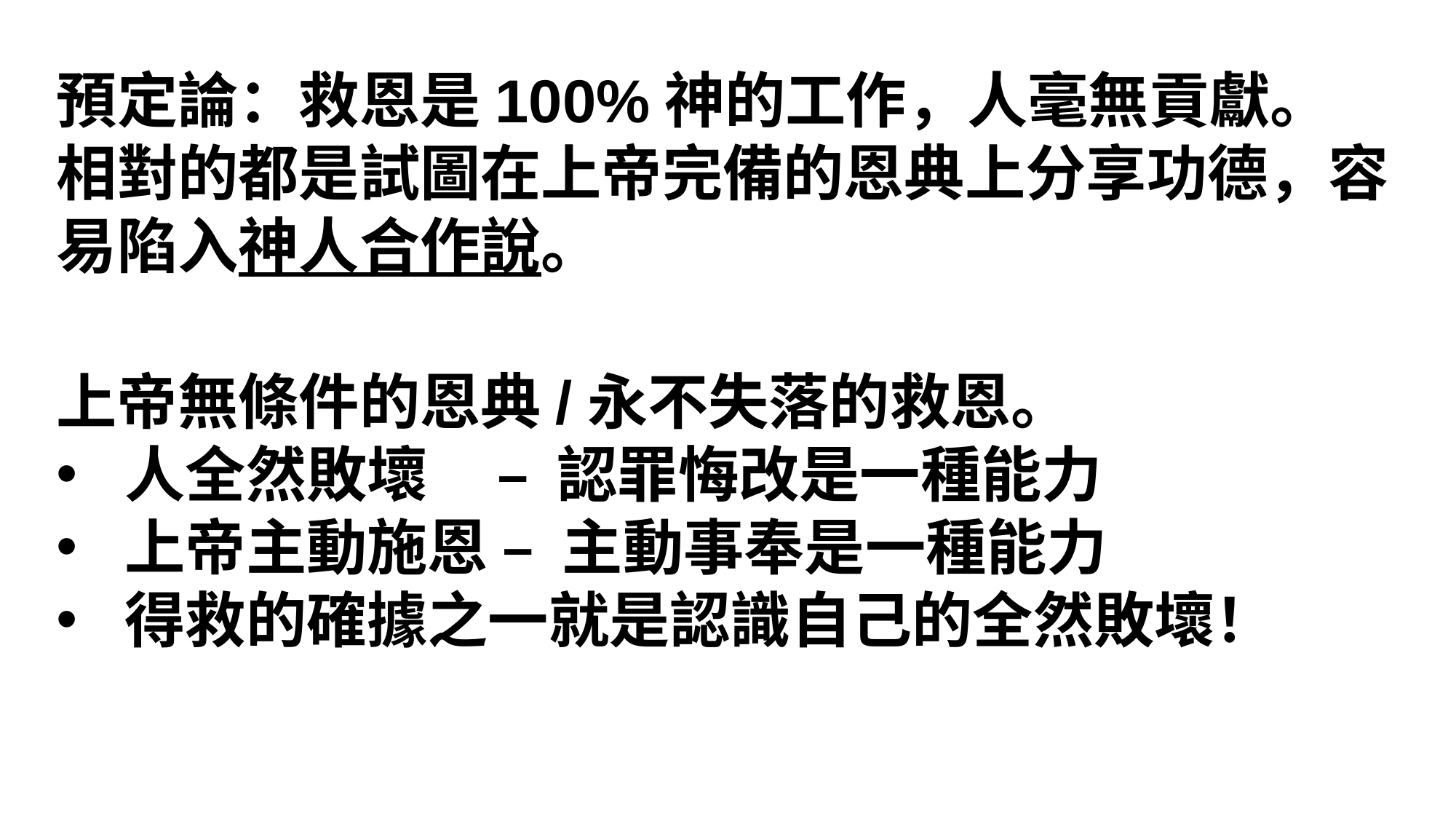

預定論：救恩是100%神的工作，人毫無貢獻。
相對的都是試圖在上帝完備的恩典上分享功德，容易陷入神人合作說。
上帝無條件的恩典/永不失落的救恩。
人全然敗壞     –  認罪悔改是一種能力
上帝主動施恩 –  主動事奉是一種能力
得救的確據之一就是認識自己的全然敗壞！